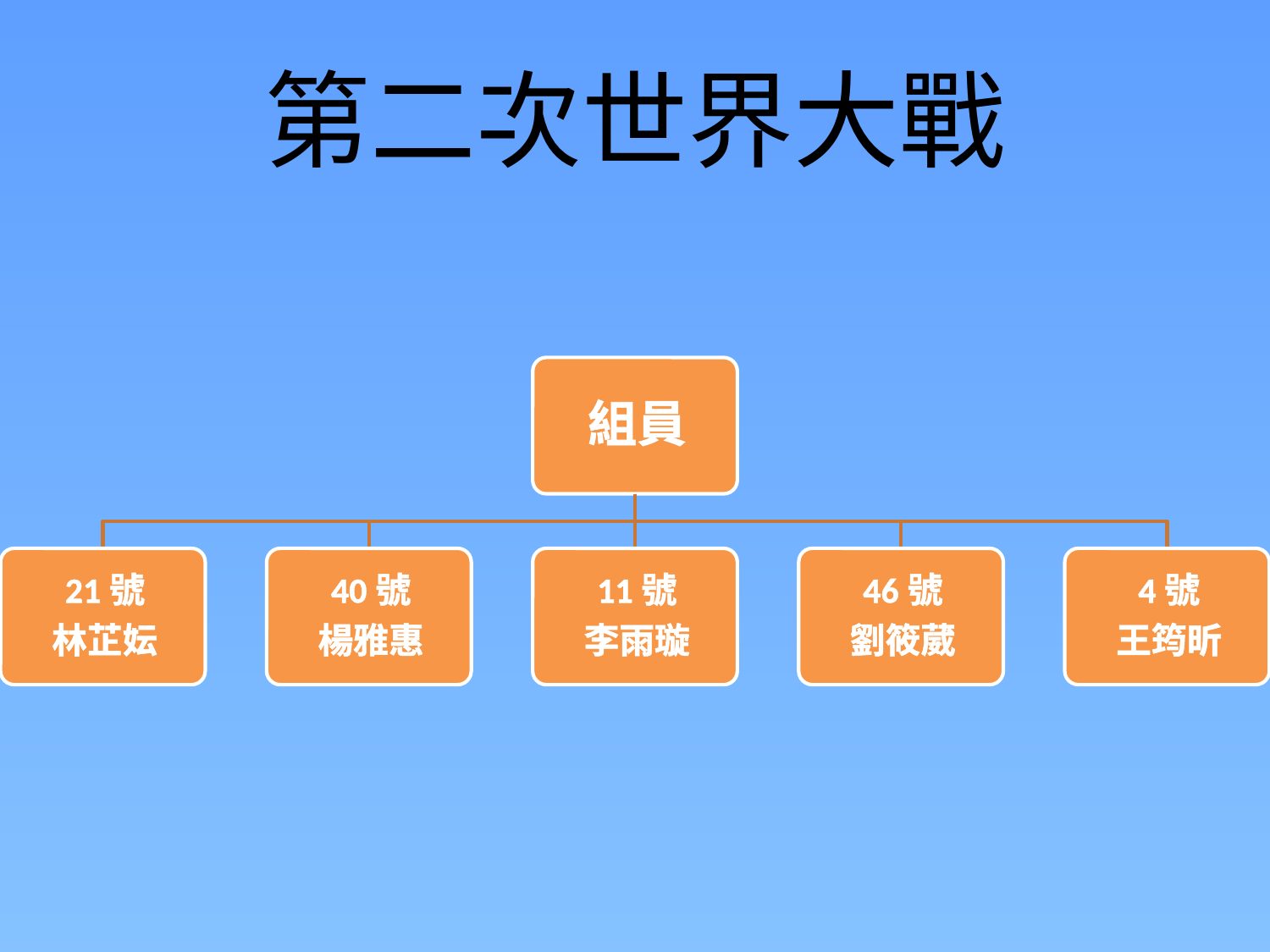

# 第二次世界大戰
組員
21號
林芷妘
40號
楊雅惠
11號
李雨璇
46號
劉筱葳
4號
王筠昕